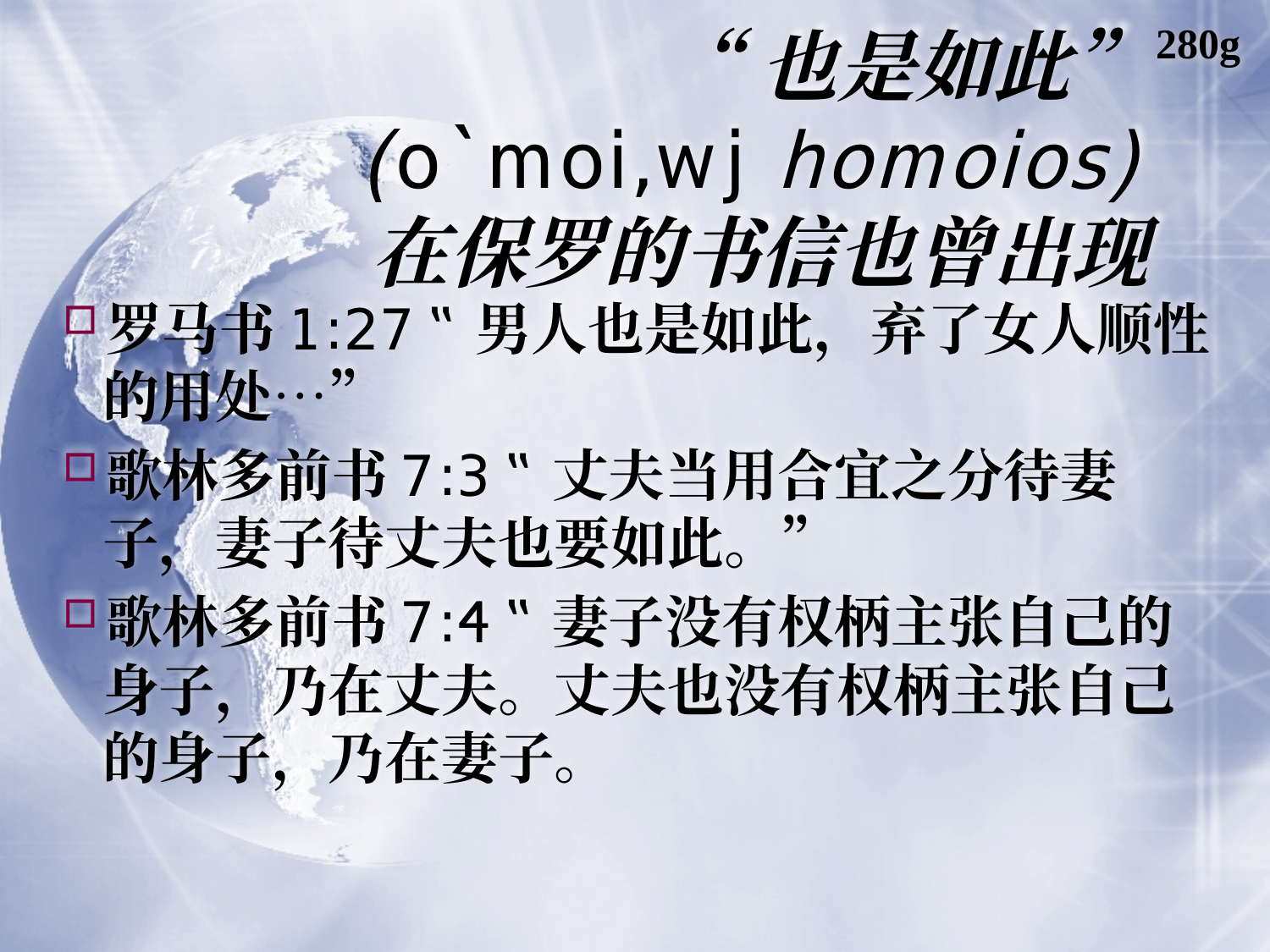

280g
# “也是如此” (o`moi,wj homoios) 在保罗的书信也曾出现
罗马书1:27 “男人也是如此，弃了女人顺性的用处…”
歌林多前书7:3 “丈夫当用合宜之分待妻子，妻子待丈夫也要如此。”
歌林多前书7:4 “妻子没有权柄主张自己的身子，乃在丈夫。丈夫也没有权柄主张自己的身子，乃在妻子。